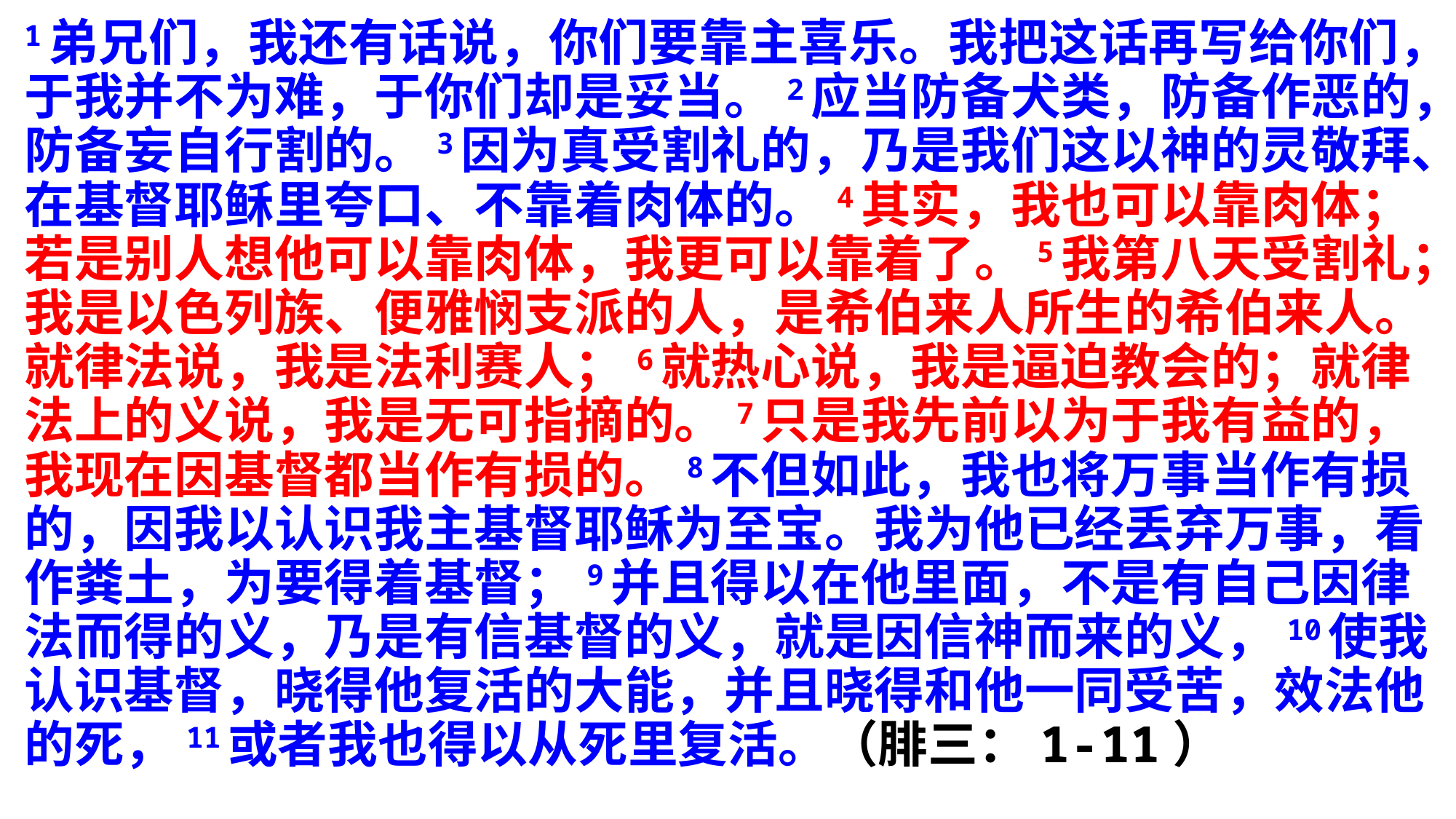

1弟兄们，我还有话说，你们要靠主喜乐。我把这话再写给你们，于我并不为难，于你们却是妥当。2应当防备犬类，防备作恶的，防备妄自行割的。3因为真受割礼的，乃是我们这以神的灵敬拜、在基督耶稣里夸口、不靠着肉体的。4其实，我也可以靠肉体；若是别人想他可以靠肉体，我更可以靠着了。5我第八天受割礼；我是以色列族、便雅悯支派的人，是希伯来人所生的希伯来人。就律法说，我是法利赛人；6就热心说，我是逼迫教会的；就律法上的义说，我是无可指摘的。7只是我先前以为于我有益的，我现在因基督都当作有损的。8不但如此，我也将万事当作有损的，因我以认识我主基督耶稣为至宝。我为他已经丢弃万事，看作粪土，为要得着基督；9并且得以在他里面，不是有自己因律法而得的义，乃是有信基督的义，就是因信神而来的义，10使我认识基督，晓得他复活的大能，并且晓得和他一同受苦，效法他的死，11或者我也得以从死里复活。（腓三：1-11）